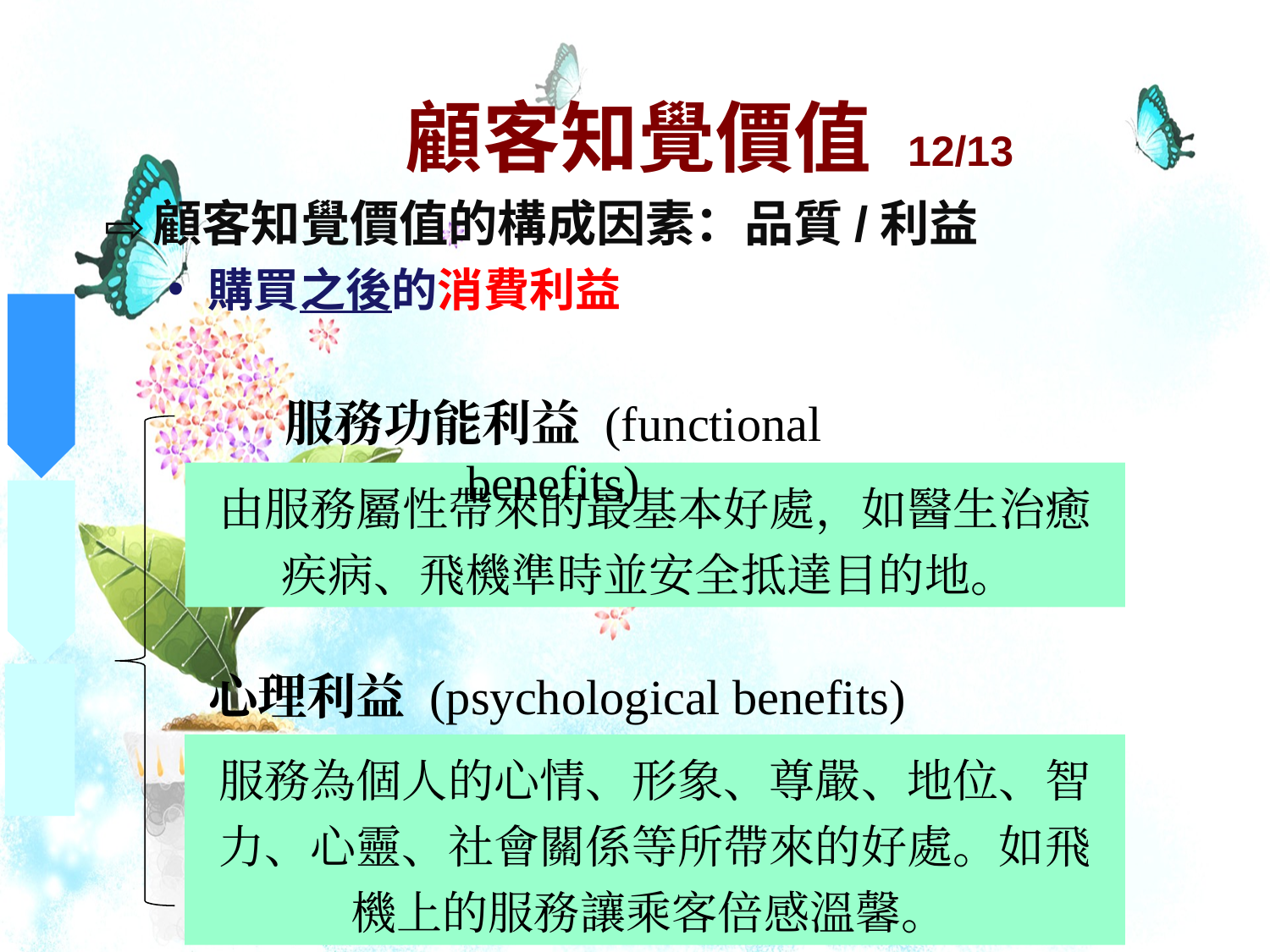

# 顧客知覺價值 12/13
顧客知覺價值的構成因素：品質/利益
購買之後的消費利益

服務功能利益 (functional benefits)

由服務屬性帶來的最基本好處，如醫生治癒疾病、飛機準時並安全抵達目的地。

心理利益 (psychological benefits)

服務為個人的心情、形象、尊嚴、地位、智力、心靈、社會關係等所帶來的好處。如飛機上的服務讓乘客倍感溫馨。